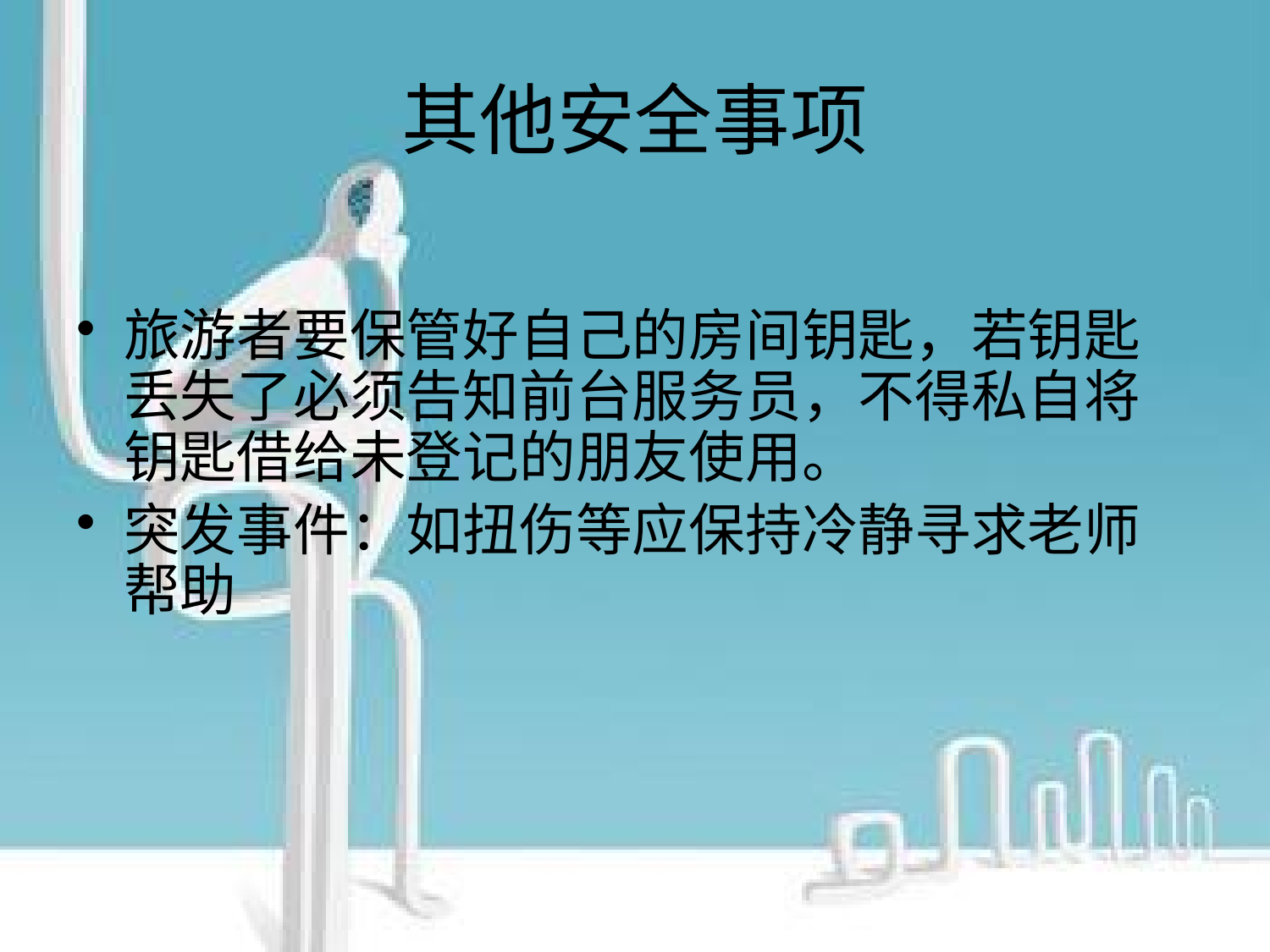

# 其他安全事项

旅游者要保管好自己的房间钥匙，若钥匙丢失了必须告知前台服务员，不得私自将钥匙借给未登记的朋友使用。
突发事件：如扭伤等应保持冷静寻求老师帮助